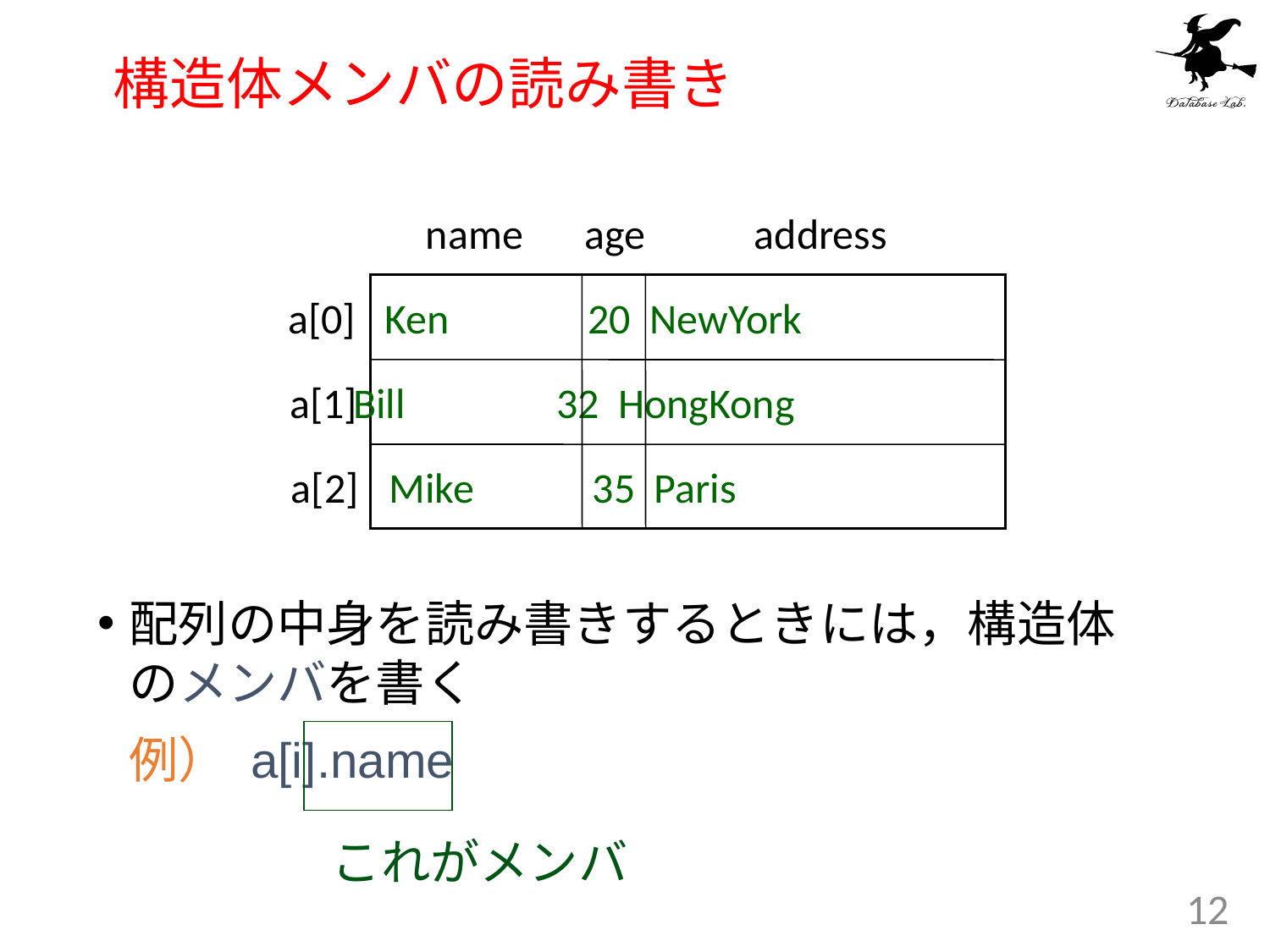

# 構造体メンバの読み書き
name
age
address

a[0]
Ken	        20  NewYork

a[1]
Bill	        32  HongKong

a[2]
Mike	        35  Paris
配列の中身を読み書きするときには，構造体のメンバを書く
	例） a[i].name

これがメンバ
12